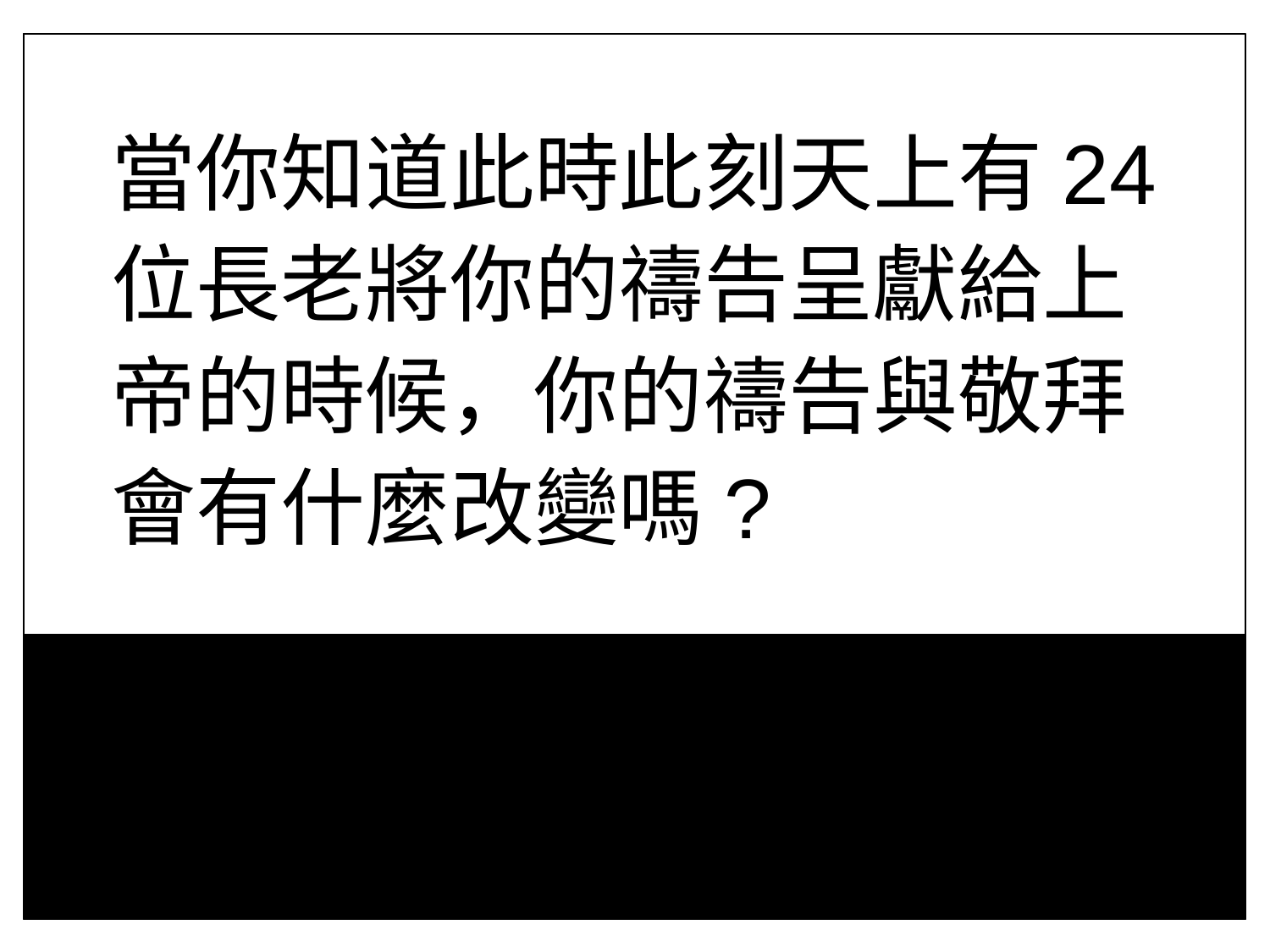

當你知道此時此刻天上有24位長老將你的禱告呈獻給上帝的時候，你的禱告與敬拜會有什麼改變嗎?